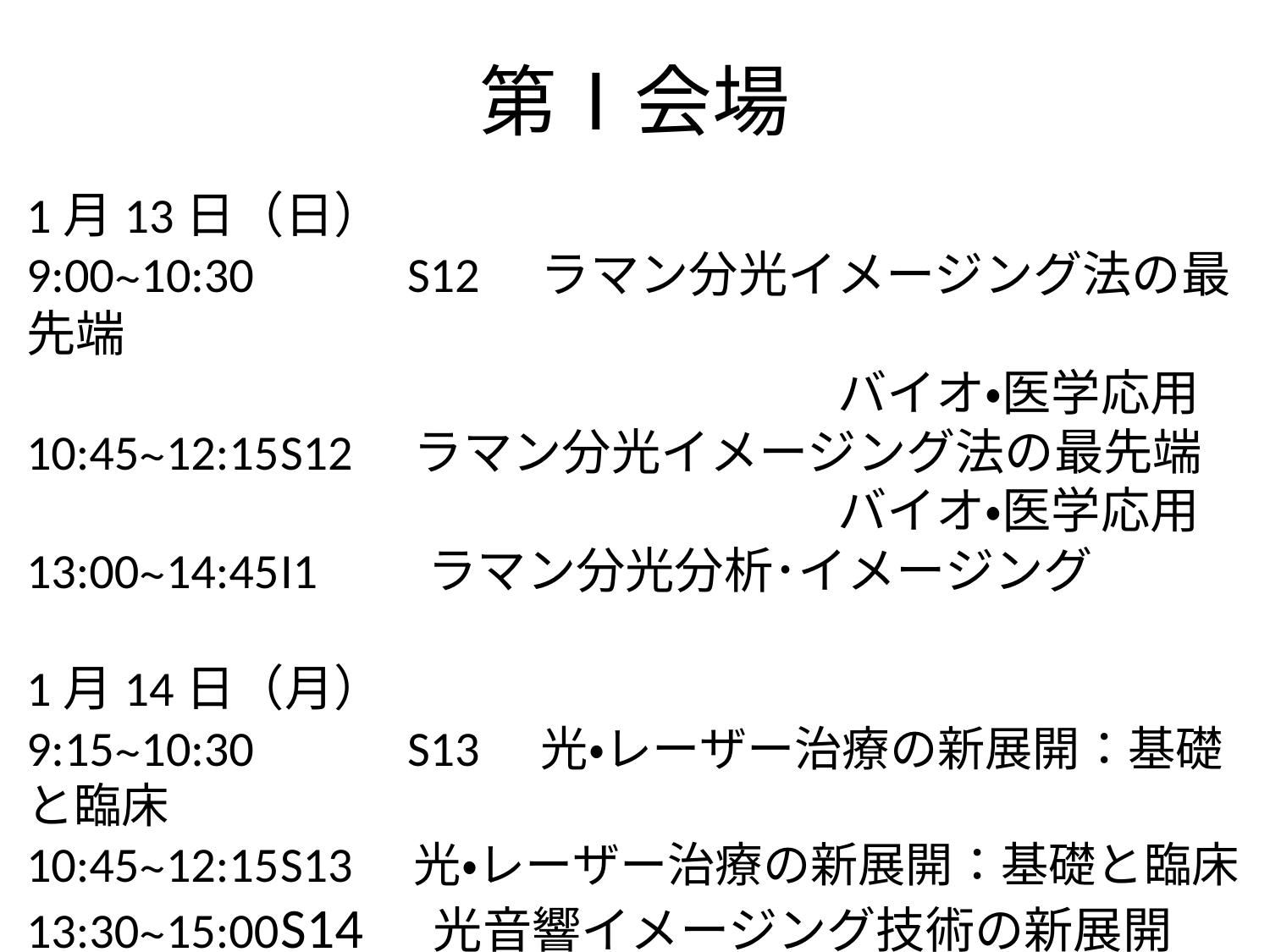

# 第Ⅰ会場
1月13日（日）
9:00~10:30		S12　ラマン分光イメージング法の最先端
						　バイオ・医学応用
10:45~12:15	S12　ラマン分光イメージング法の最先端
						　バイオ・医学応用
13:00~14:45	I1　　ラマン分光分析･イメージング

1月14日（月）
9:15~10:30		S13　光・レーザー治療の新展開：基礎と臨床
10:45~12:15	S13　光・レーザー治療の新展開：基礎と臨床
13:30~15:00	S14　光音響イメージング技術の新展開
15:15~16:15	S14　光音響イメージング技術の新展開